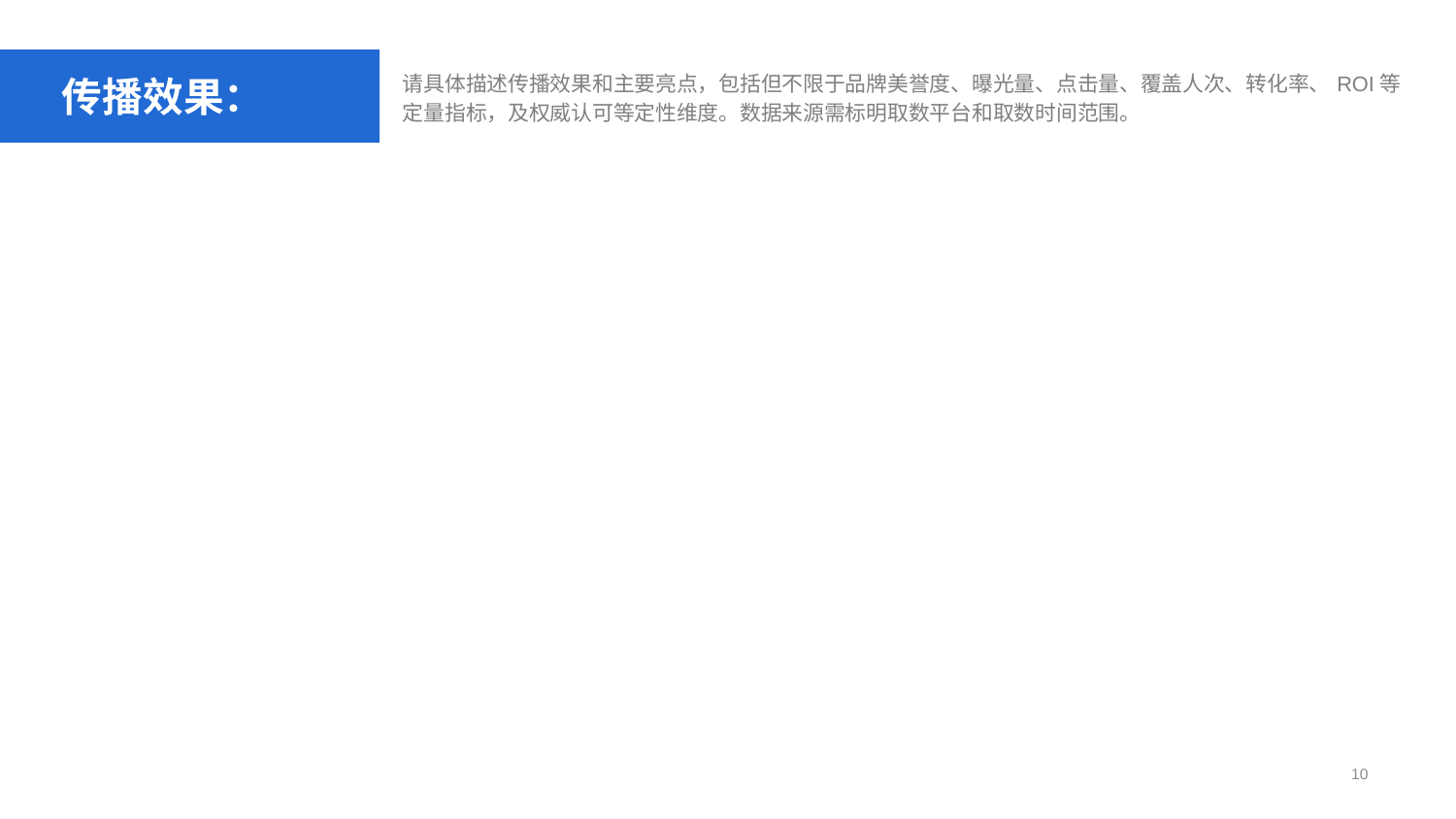

请具体描述传播效果和主要亮点，包括但不限于品牌美誉度、曝光量、点击量、覆盖人次、转化率、ROI等定量指标，及权威认可等定性维度。数据来源需标明取数平台和取数时间范围。

10